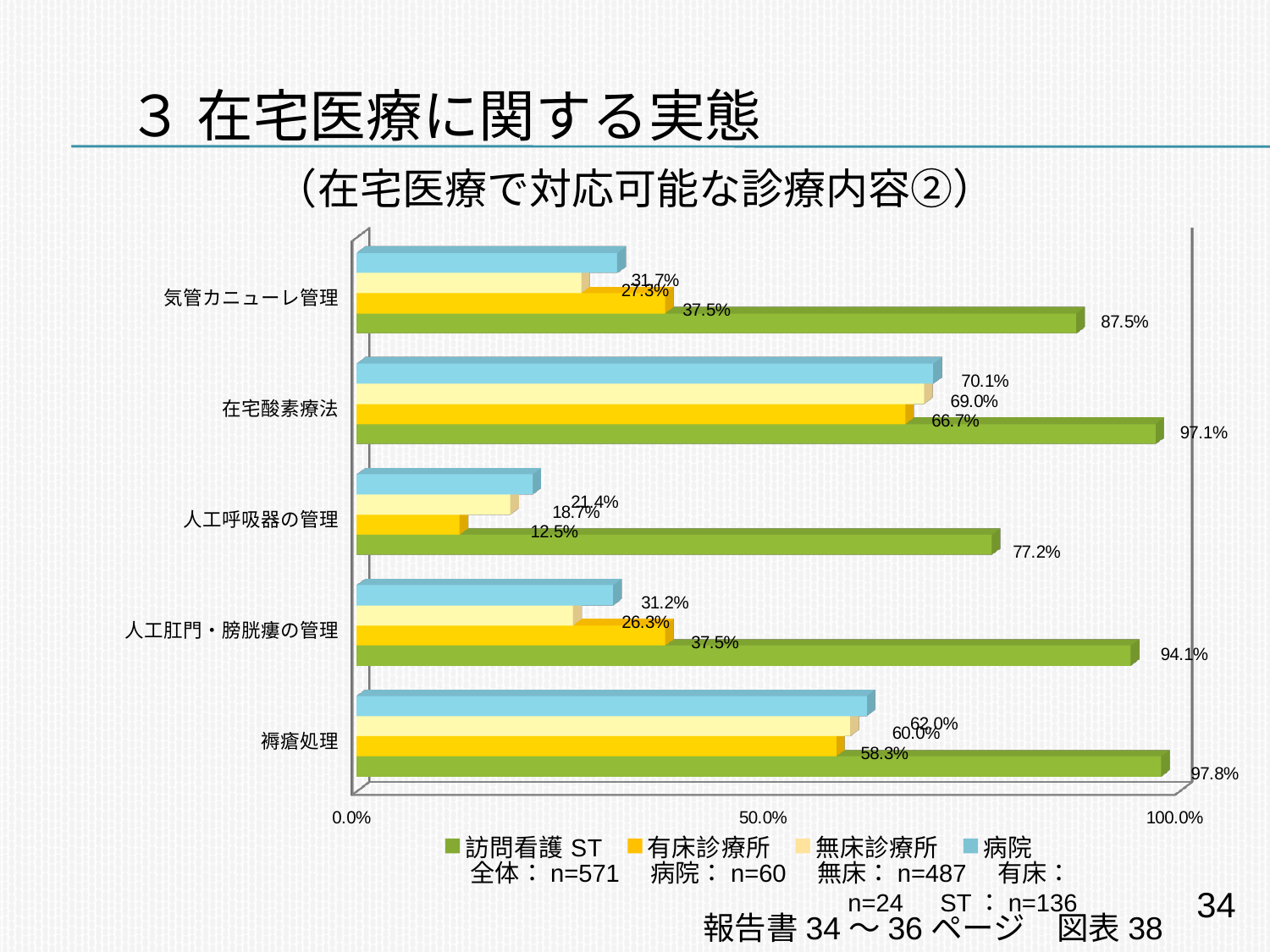

# ３ 在宅医療に関する実態
（在宅医療で対応可能な診療内容②）

[unsupported chart]

全体：n=571　病院：n=60　無床：n=487　有床：n=24　ST：n=136
34
報告書34～36ページ　図表38